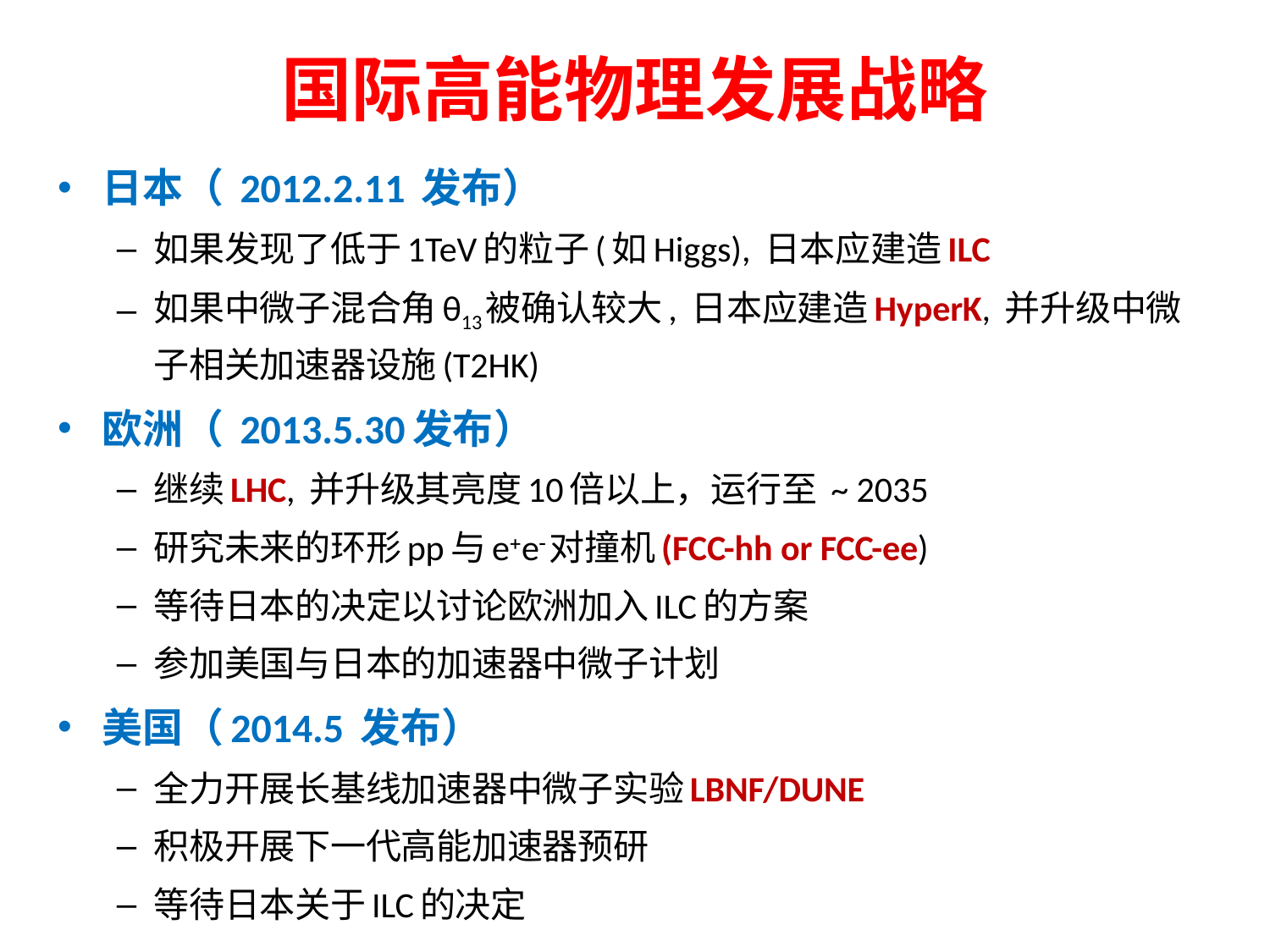

# 国际高能物理发展战略
日本（ 2012.2.11 发布）
如果发现了低于1TeV的粒子(如Higgs), 日本应建造ILC
如果中微子混合角θ13被确认较大, 日本应建造HyperK, 并升级中微子相关加速器设施(T2HK)
欧洲（ 2013.5.30发布）
继续LHC, 并升级其亮度10倍以上，运行至 ~ 2035
研究未来的环形pp与e+e−对撞机(FCC-hh or FCC-ee)
等待日本的决定以讨论欧洲加入ILC的方案
参加美国与日本的加速器中微子计划
美国（2014.5 发布）
全力开展长基线加速器中微子实验LBNF/DUNE
积极开展下一代高能加速器预研
等待日本关于ILC的决定